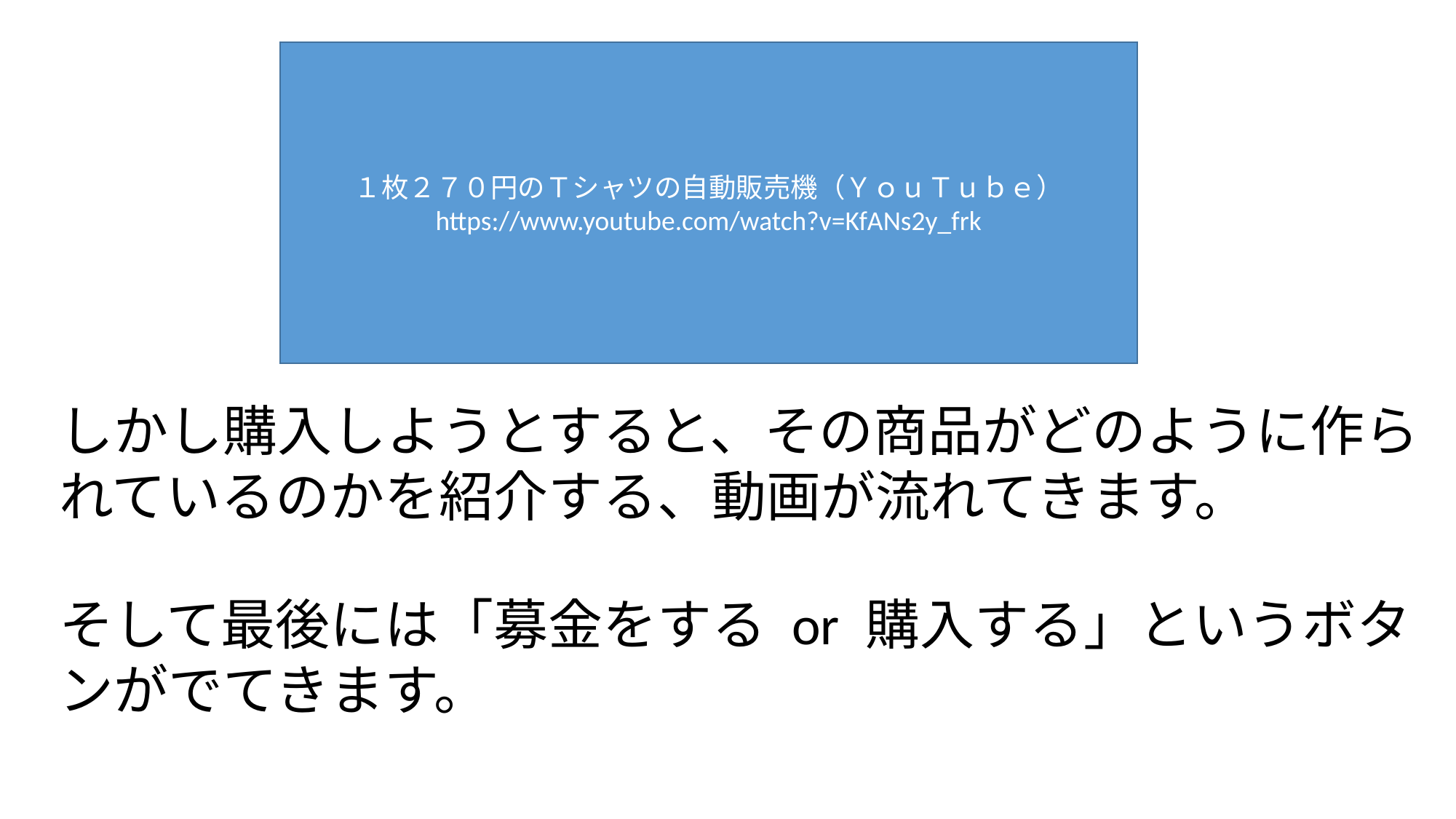

１枚２７０円のＴシャツの自動販売機（ＹｏｕＴｕｂｅ）
https://www.youtube.com/watch?v=KfANs2y_frk
しかし購入しようとすると、その商品がどのように作られているのかを紹介する、動画が流れてきます。
そして最後には「募金をする or 購入する」というボタンがでてきます。